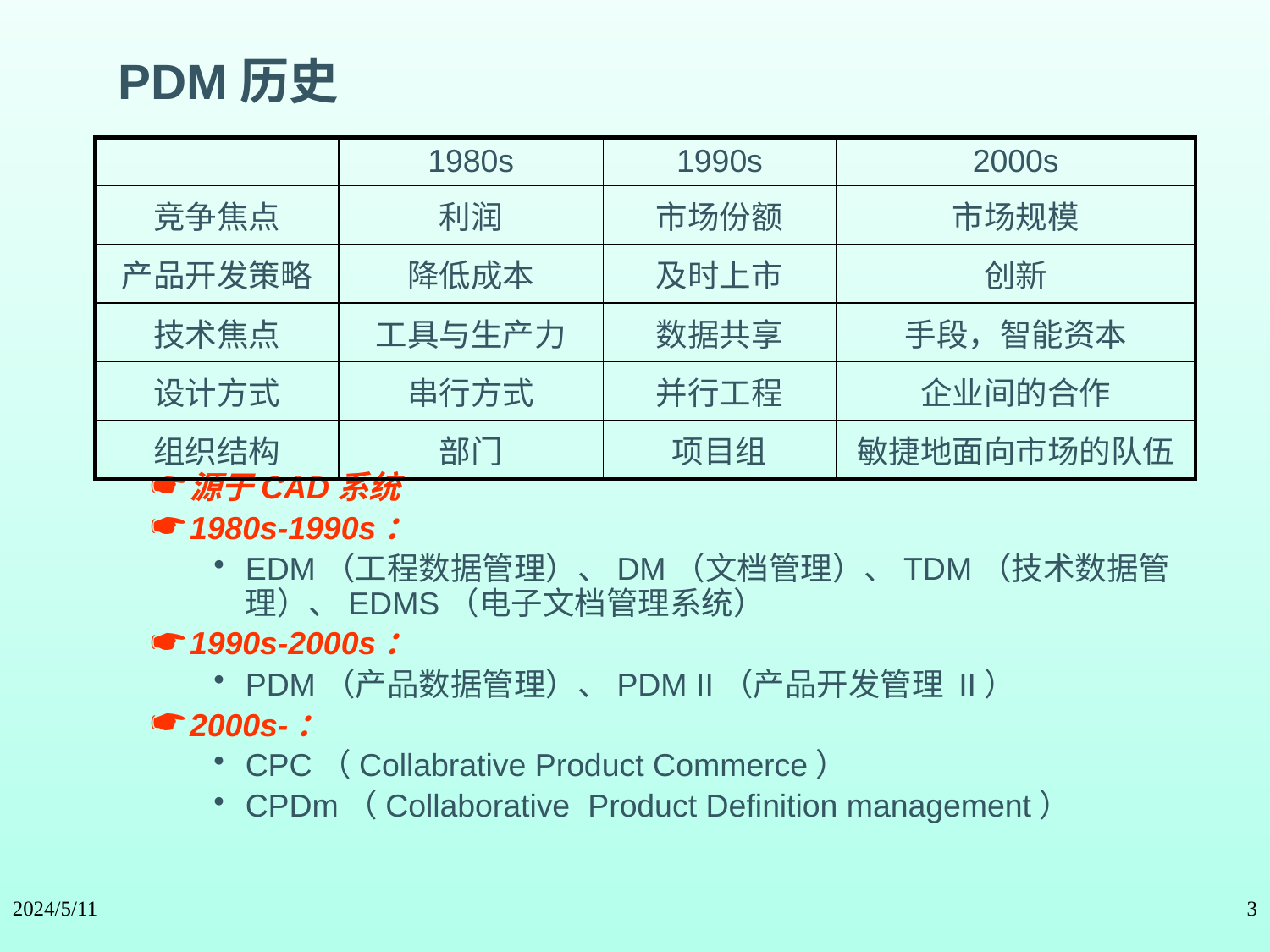

PDM历史
|  | 1980s | 1990s | 2000s |
| --- | --- | --- | --- |
| 竞争焦点 | 利润 | 市场份额 | 市场规模 |
| 产品开发策略 | 降低成本 | 及时上市 | 创新 |
| 技术焦点 | 工具与生产力 | 数据共享 | 手段，智能资本 |
| 设计方式 | 串行方式 | 并行工程 | 企业间的合作 |
| 组织结构 | 部门 | 项目组 | 敏捷地面向市场的队伍 |
源于CAD系统
1980s-1990s：
EDM（工程数据管理）、DM（文档管理）、TDM（技术数据管理）、EDMS（电子文档管理系统）
1990s-2000s：
PDM（产品数据管理）、PDM II（产品开发管理 II）
2000s-：
CPC（Collabrative Product Commerce）
CPDm（Collaborative  Product Definition management）
2024/5/11
3